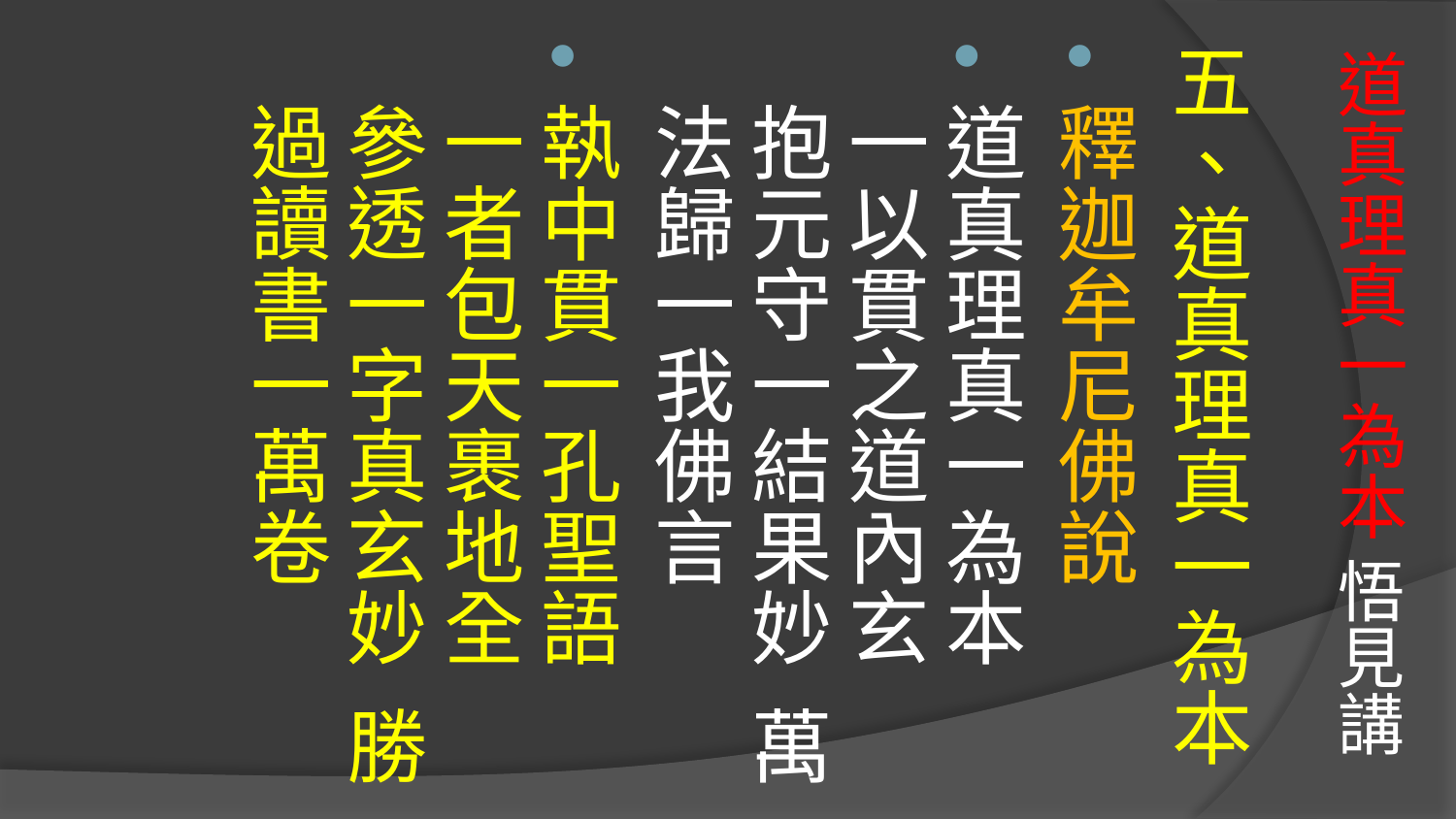

# 道真理真一為本 悟見講
五、道真理真一為本
釋迦牟尼佛說
道真理真一為本   一以貫之道內玄
抱元守一結果妙  萬法歸一我佛言
執中貫一孔聖語   一者包天裹地全
參透一字真玄妙  勝過讀書一萬卷